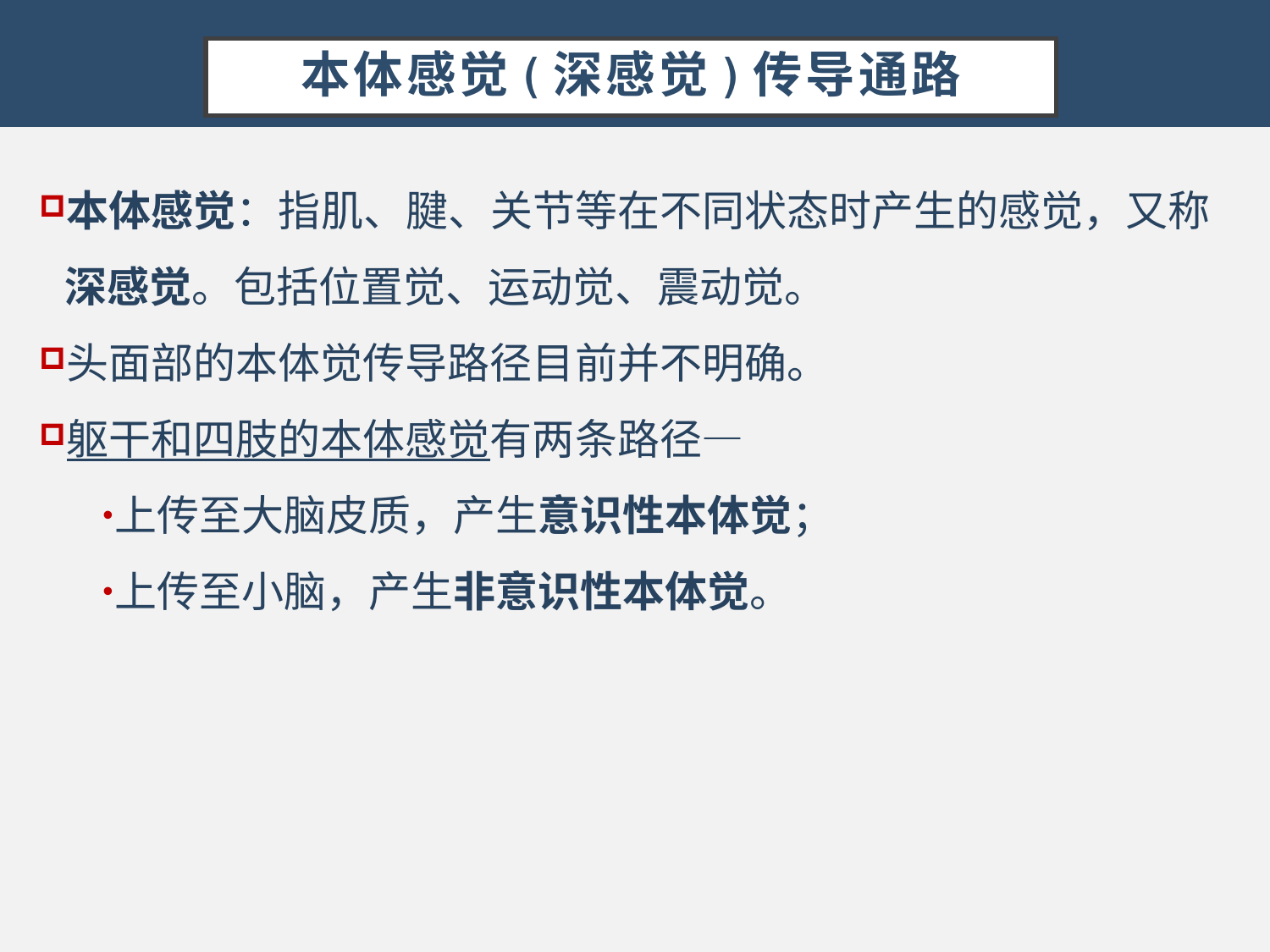

# 本体感觉(深感觉)传导通路
本体感觉：指肌、腱、关节等在不同状态时产生的感觉，又称深感觉。包括位置觉、运动觉、震动觉。
头面部的本体觉传导路径目前并不明确。
躯干和四肢的本体感觉有两条路径—
上传至大脑皮质，产生意识性本体觉；
上传至小脑，产生非意识性本体觉。